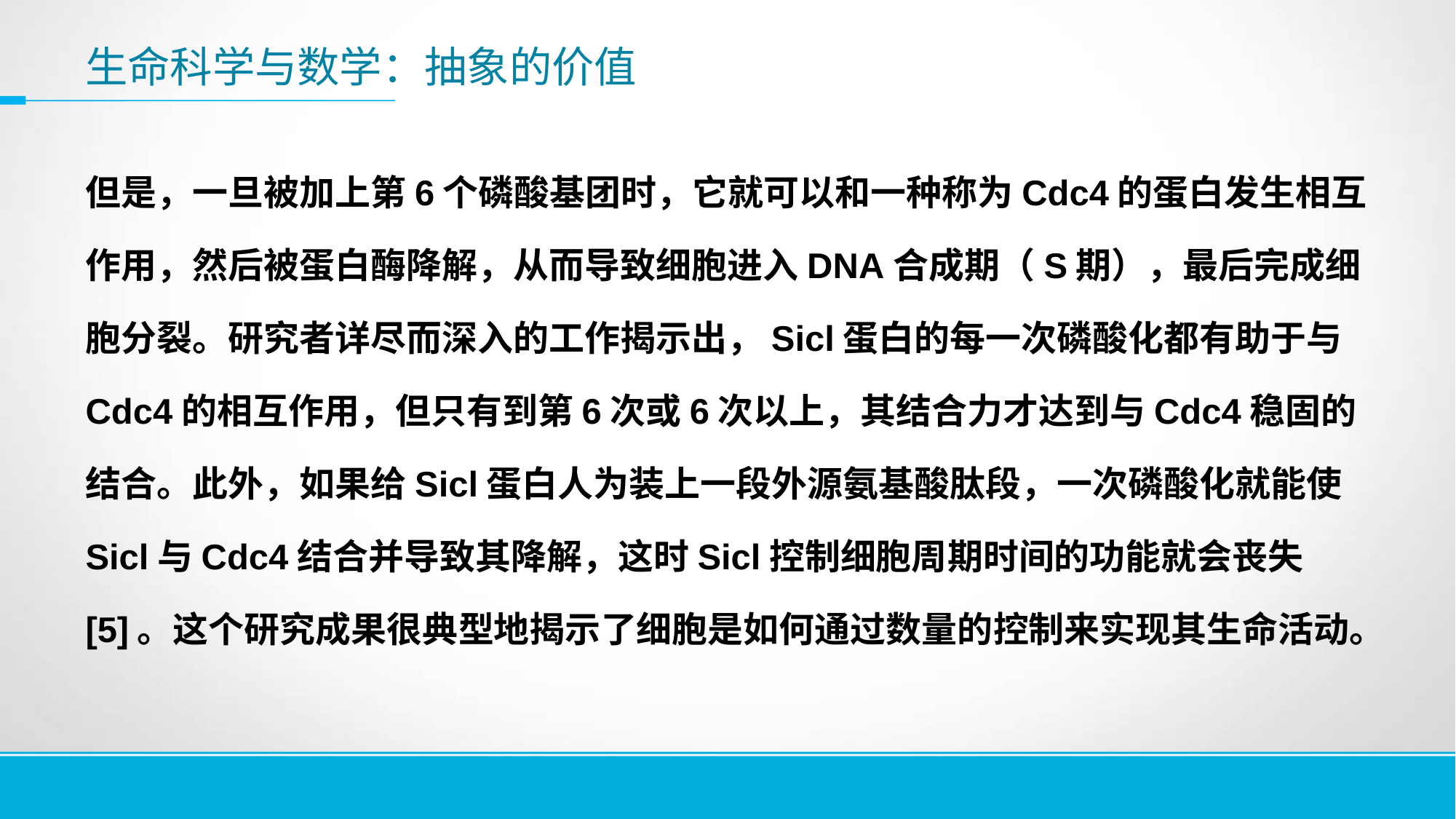

# 生命科学与数学：抽象的价值
但是，一旦被加上第6个磷酸基团时，它就可以和一种称为Cdc4的蛋白发生相互作用，然后被蛋白酶降解，从而导致细胞进入DNA合成期（S期），最后完成细胞分裂。研究者详尽而深入的工作揭示出，Sicl蛋白的每一次磷酸化都有助于与Cdc4的相互作用，但只有到第6次或6次以上，其结合力才达到与Cdc4稳固的结合。此外，如果给Sicl蛋白人为装上一段外源氨基酸肽段，一次磷酸化就能使Sicl与Cdc4结合并导致其降解，这时Sicl控制细胞周期时间的功能就会丧失[5]。这个研究成果很典型地揭示了细胞是如何通过数量的控制来实现其生命活动。